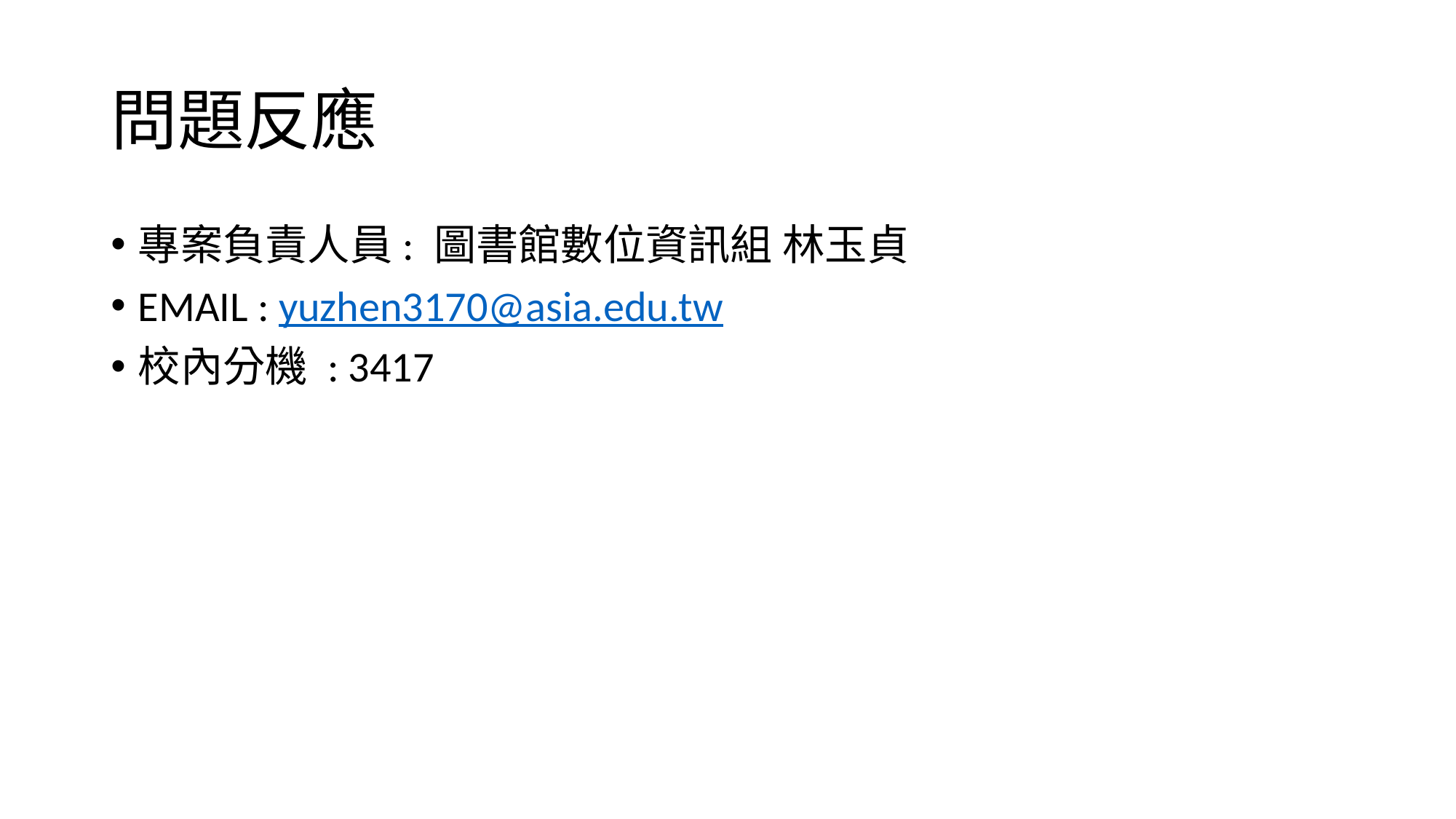

# 問題反應
專案負責人員: 圖書館數位資訊組 林玉貞
EMAIL : yuzhen3170@asia.edu.tw
校內分機 : 3417